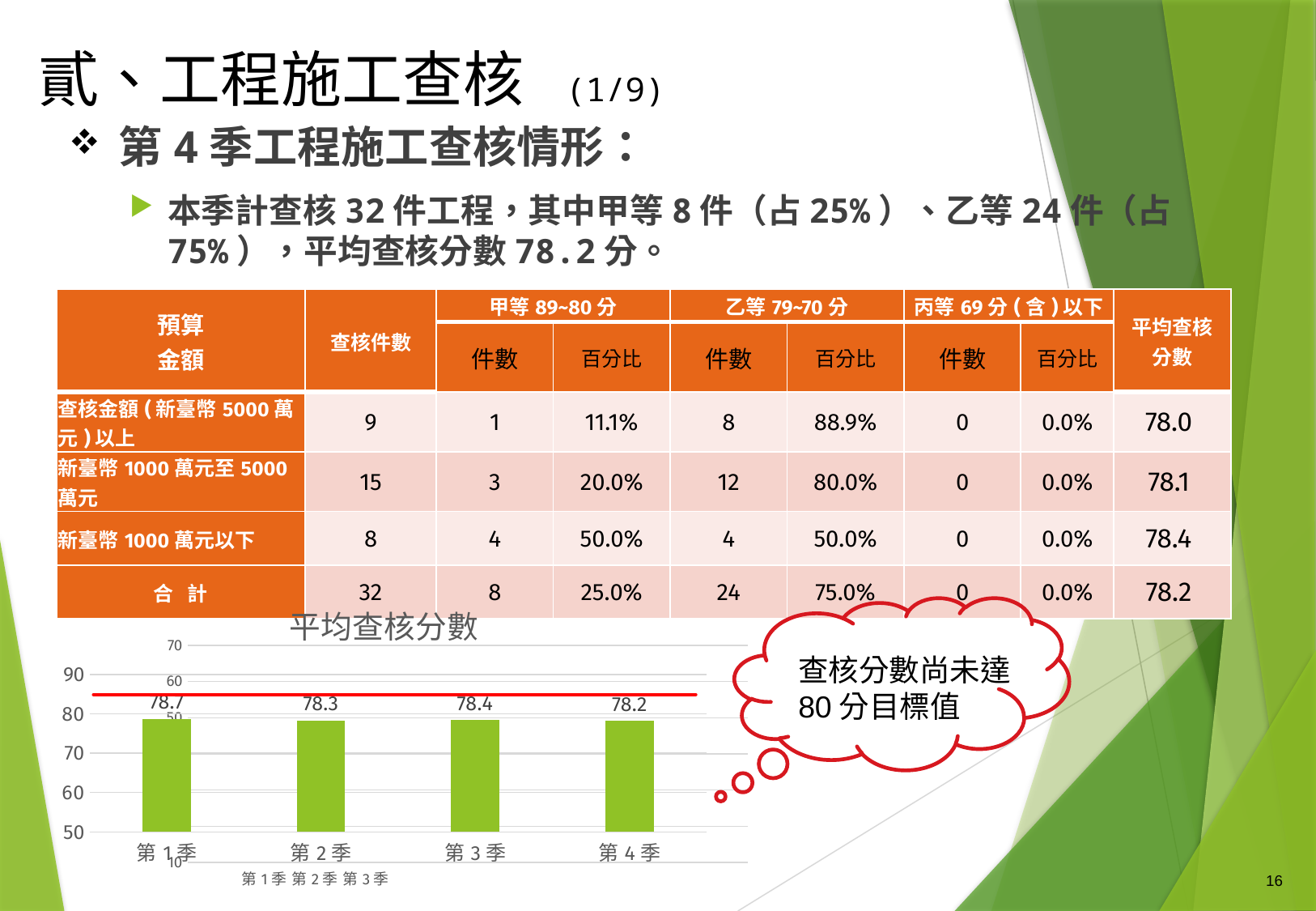

# 貳、工程施工查核  (1/9)
第4季工程施工查核情形：
本季計查核32件工程，其中甲等8件（占25%）、乙等24件（占75%），平均查核分數78.2分。

| 預算 金額 | 查核件數 | 甲等89~80分 |  | 乙等79~70分 |  | 丙等69分(含)以下 |  | 平均查核 分數 |
| --- | --- | --- | --- | --- | --- | --- | --- | --- |
|  |  | 件數 | 百分比 | 件數 | 百分比 | 件數 | 百分比 |  |
| 查核金額(新臺幣5000萬元)以上 | 9 | 1 | 11.1% | 8 | 88.9% | 0 | 0.0% | 78.0 |
| 新臺幣1000萬元至5000萬元 | 15 | 3 | 20.0% | 12 | 80.0% | 0 | 0.0% | 78.1 |
| 新臺幣1000萬元以下 | 8 | 4 | 50.0% | 4 | 50.0% | 0 | 0.0% | 78.4 |
| 合 計 | 32 | 8 | 25.0% | 24 | 75.0% | 0 | 0.0% | 78.2 |

[unsupported chart]

### Chart:

| Category | 平均查核分數 |
|---|---|
| 第1季 | 78.7 |
| 第2季 | 78.3 |
| 第3季 | 78.4 |
| 第4季 | 78.2 |
查核分數尚未達80分目標值
16